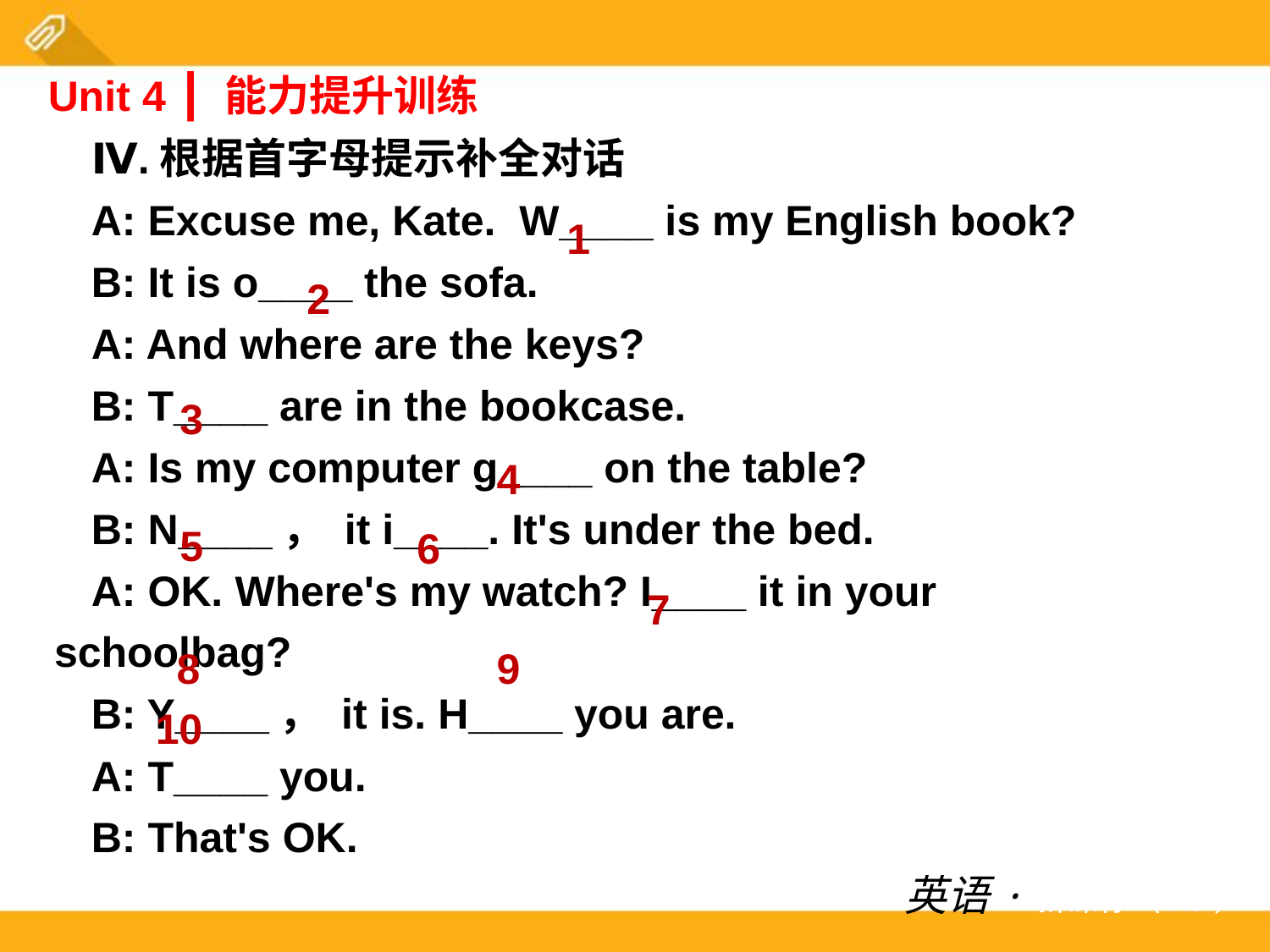

Unit 4 ┃ 能力提升训练
Ⅳ.根据首字母提示补全对话
A: Excuse me, Kate.  W____ is my English book?
B: It is o____ the sofa.
A: And where are the keys?
B: T____ are in the bookcase.
A: Is my computer g____ on the table?
B: N____， it i____. It's under the bed.
A: OK. Where's my watch? I____ it in your schoolbag?
B: Y____， it is. H____ you are.
A: T____ you.
B: That's OK.
1
2
3
4
5
6
7
8
9
10
英语·新课标（RJ）